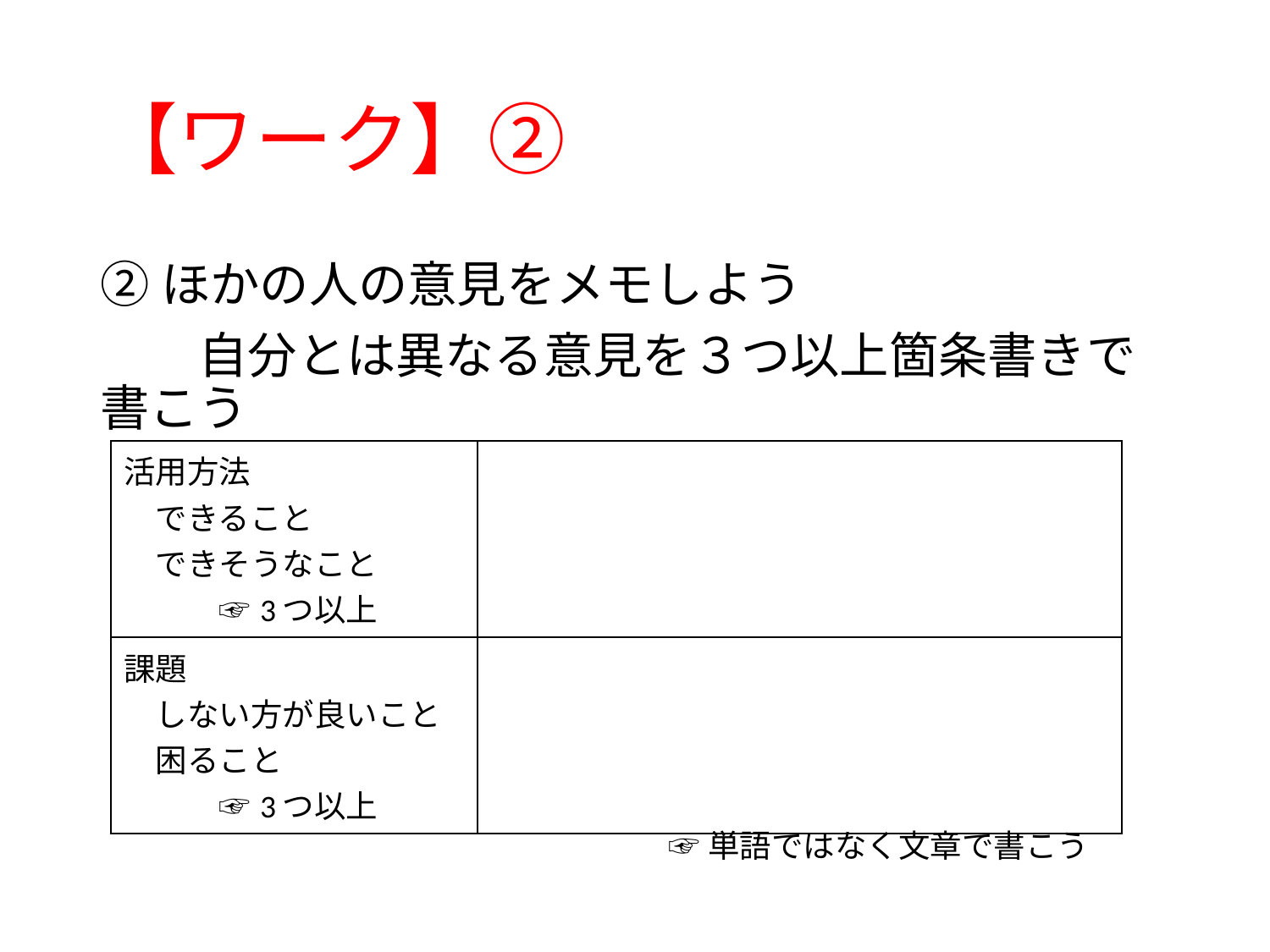

# 【ワーク】②
②ほかの人の意見をメモしよう
　　自分とは異なる意見を３つ以上箇条書きで書こう
| 活用方法 　できること 　できそうなこと 　　　☞3つ以上 |  |
| --- | --- |
| 課題 　しない方が良いこと 　困ること 　　　☞3つ以上 |  |
☞単語ではなく文章で書こう